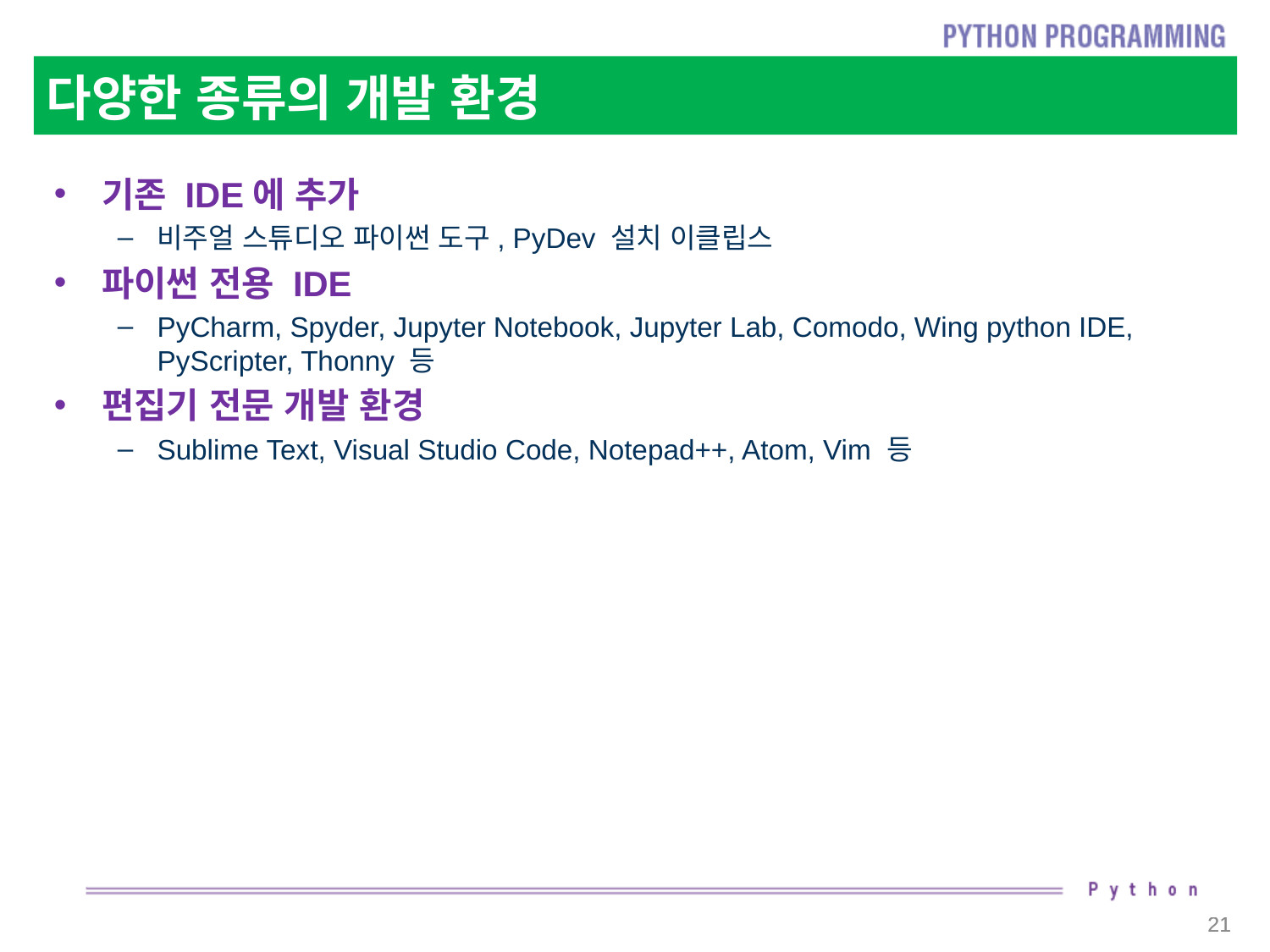

# 다양한 종류의 개발 환경
기존 IDE에 추가
비주얼 스튜디오 파이썬 도구, PyDev 설치 이클립스
파이썬 전용 IDE
PyCharm, Spyder, Jupyter Notebook, Jupyter Lab, Comodo, Wing python IDE, PyScripter, Thonny 등
편집기 전문 개발 환경
Sublime Text, Visual Studio Code, Notepad++, Atom, Vim 등
21